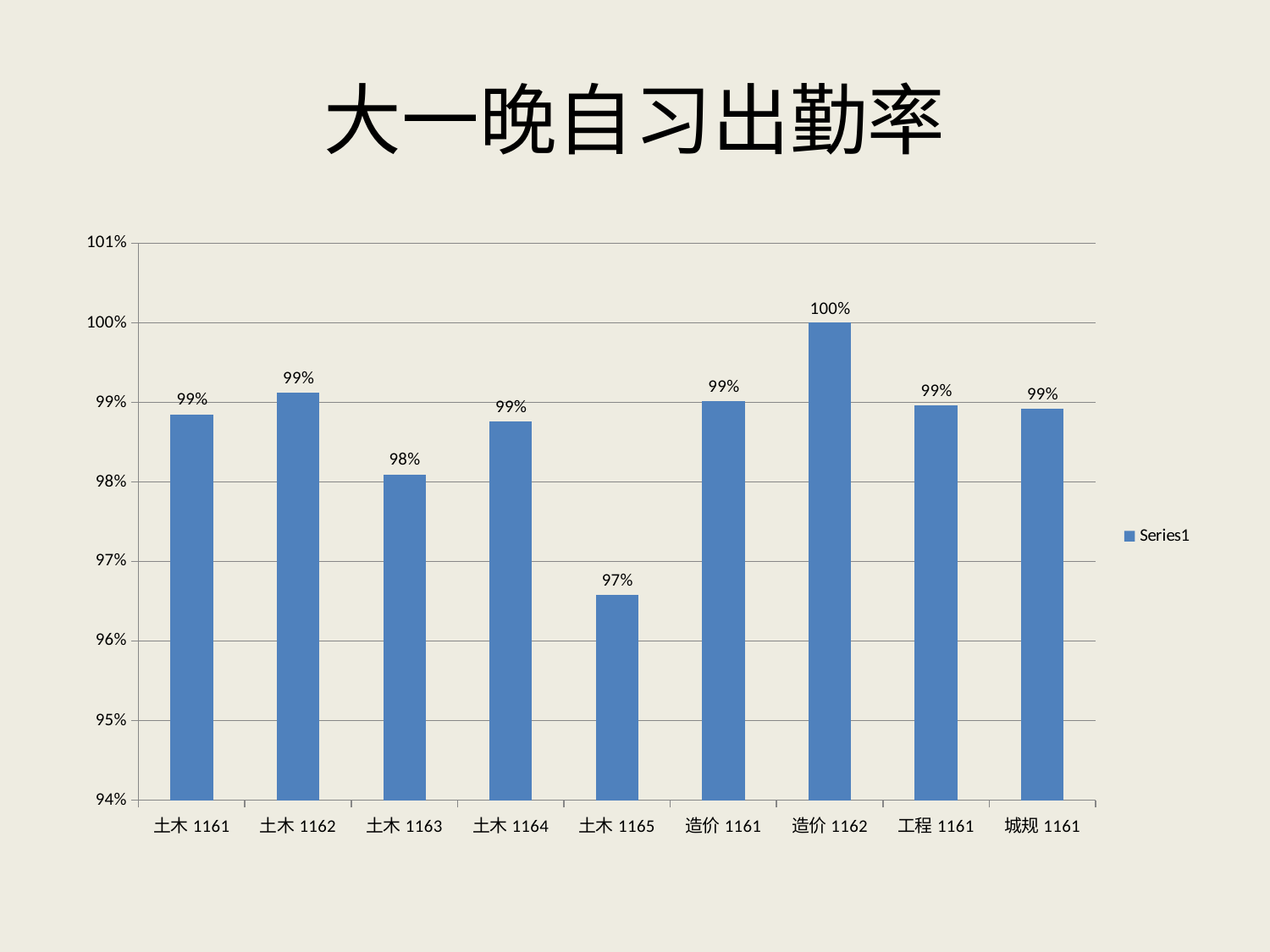

# 大一晚自习出勤率

### Chart

| Category |  |
|---|---|
| 土木1161 | 0.9885057471264368 |
| 土木1162 | 0.9912280701754386 |
| 土木1163 | 0.9809523809523809 |
| 土木1164 | 0.9876543209876543 |
| 土木1165 | 0.9658119658119658 |
| 造价1161 | 0.9901960784313726 |
| 造价1162 | 1.0 |
| 工程1161 | 0.9895833333333334 |
| 城规1161 | 0.989247311827957 |